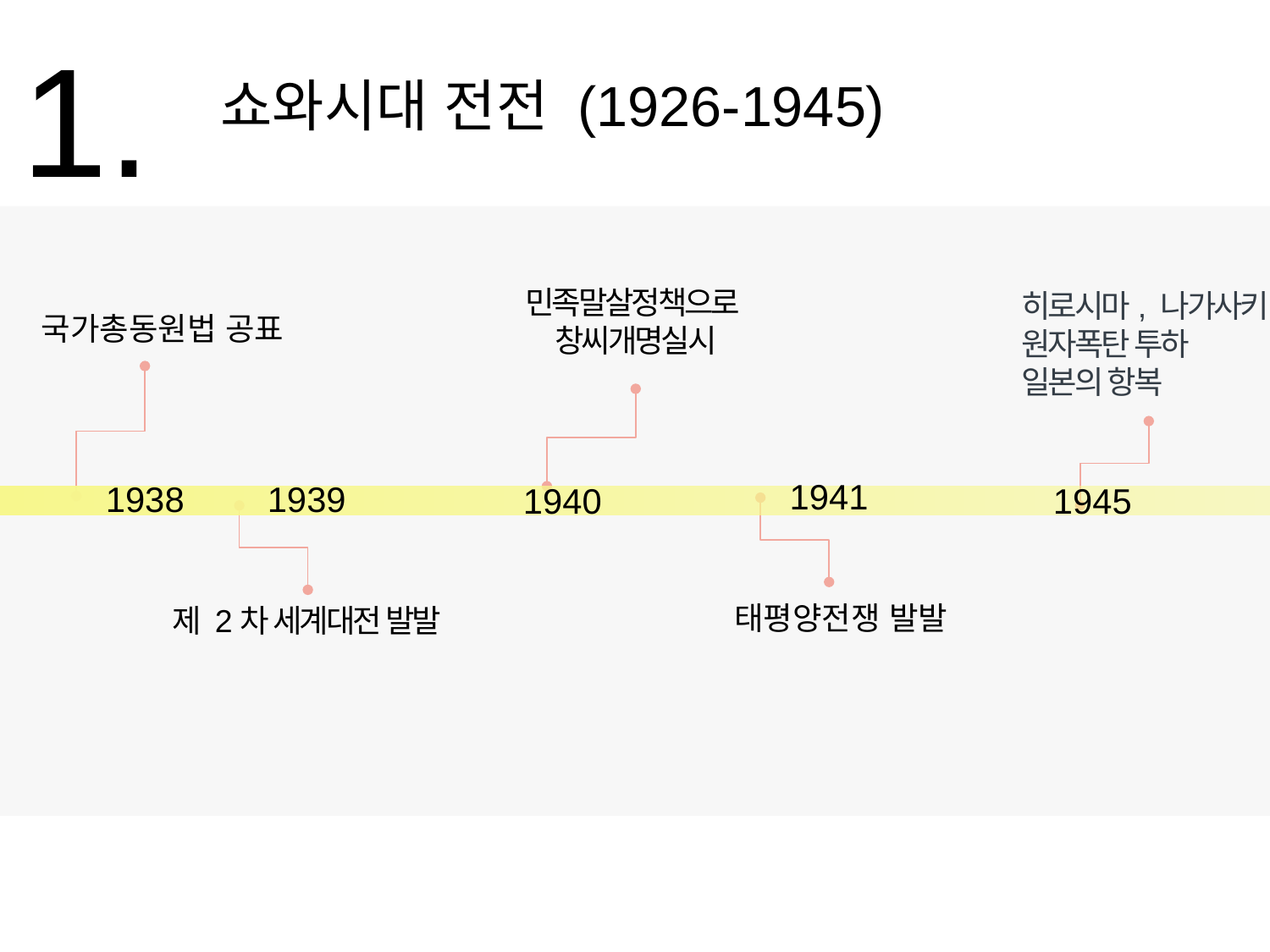

1.
                   쇼와시대 전전 (1926-1945)

민족말살정책으로
창씨개명실시
히로시마, 나가사키
원자폭탄 투하
일본의 항복
국가총동원법 공표
1941
1938
1939
1940
1945

태평양전쟁 발발
제 2차 세계대전 발발